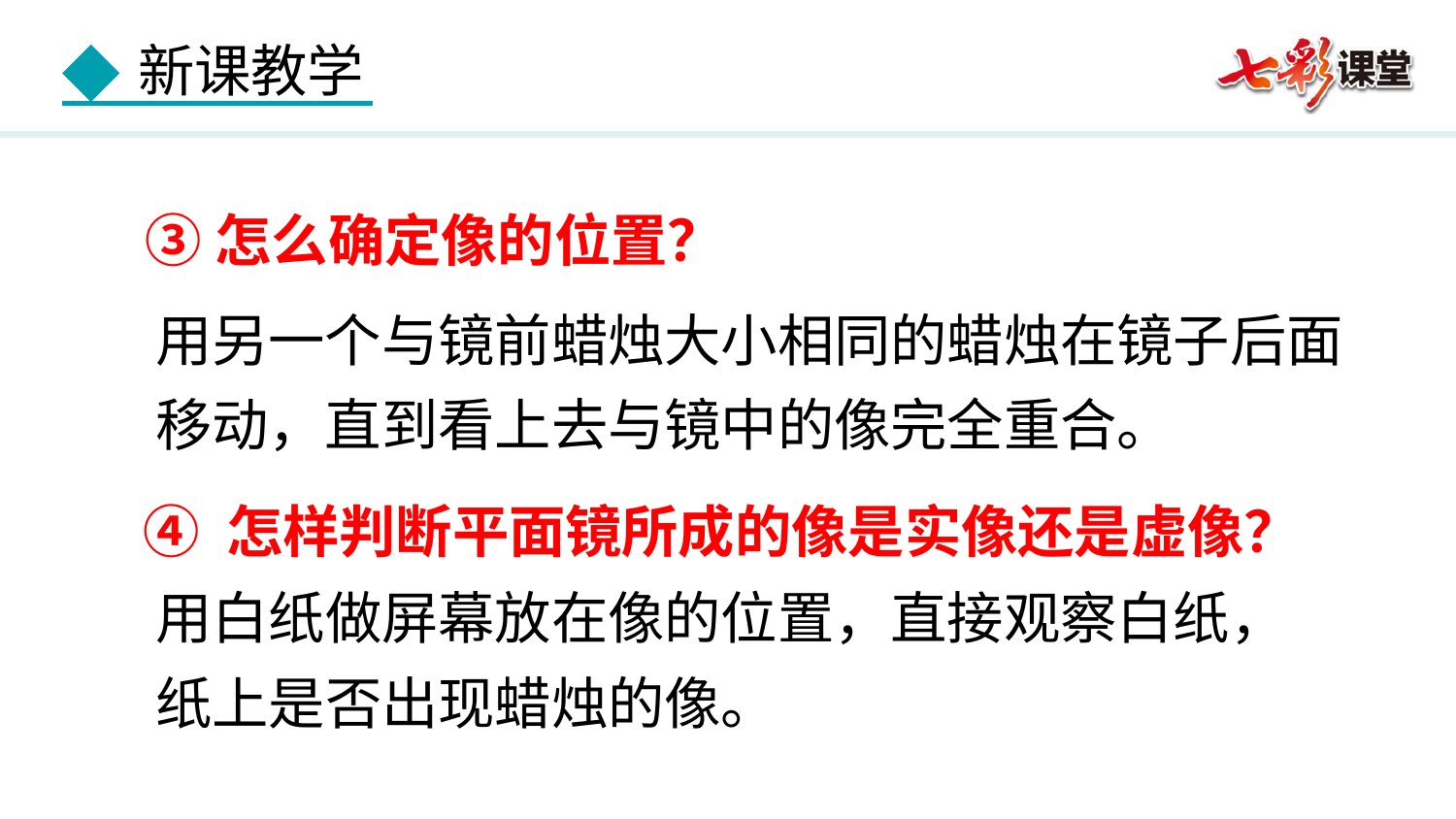

③怎么确定像的位置？
用另一个与镜前蜡烛大小相同的蜡烛在镜子后面
移动，直到看上去与镜中的像完全重合。
④ 怎样判断平面镜所成的像是实像还是虚像？
用白纸做屏幕放在像的位置，直接观察白纸，
纸上是否出现蜡烛的像。